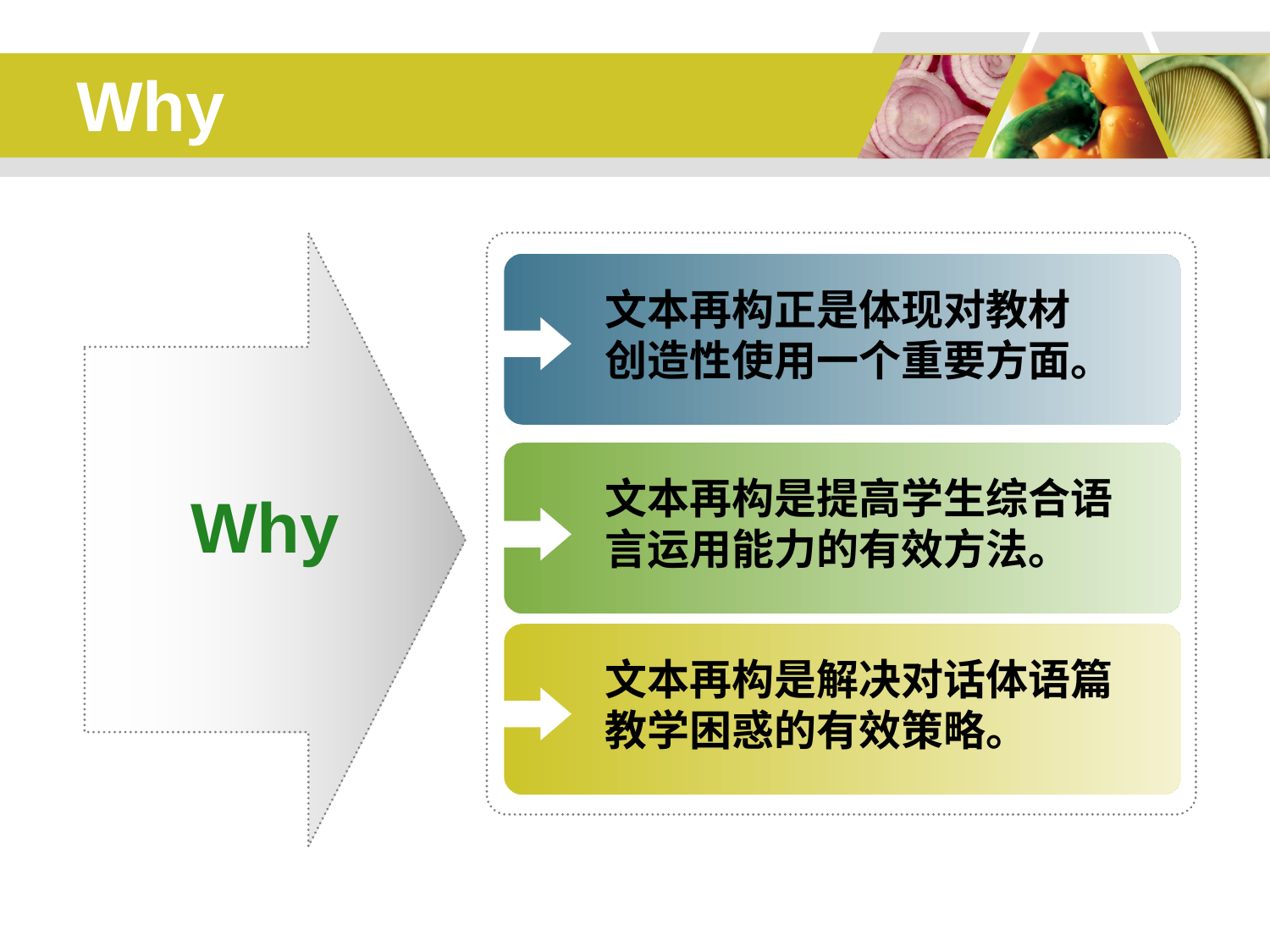

# Why

文本再构正是体现对教材
创造性使用一个重要方面。

文本再构是提高学生综合语言运用能力的有效方法。
 Why

文本再构是解决对话体语篇教学困惑的有效策略。